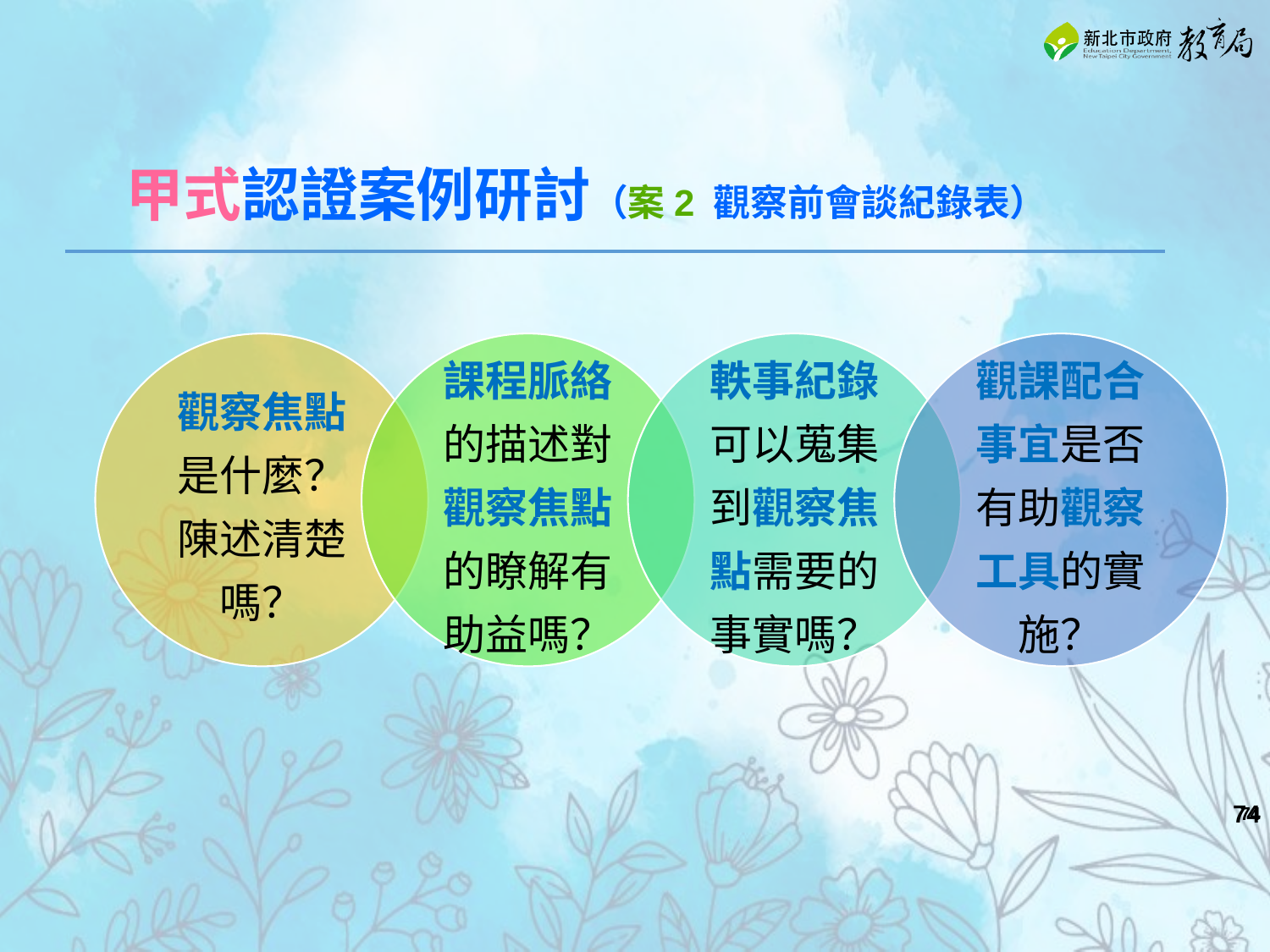

甲式認證案例研討（案2 觀察前會談紀錄表）

觀察焦點是什麼？陳述清楚嗎？
課程脈絡的描述對觀察焦點的瞭解有助益嗎？
軼事紀錄可以蒐集到觀察焦點需要的事實嗎？
觀課配合事宜是否有助觀察工具的實施？
74
74